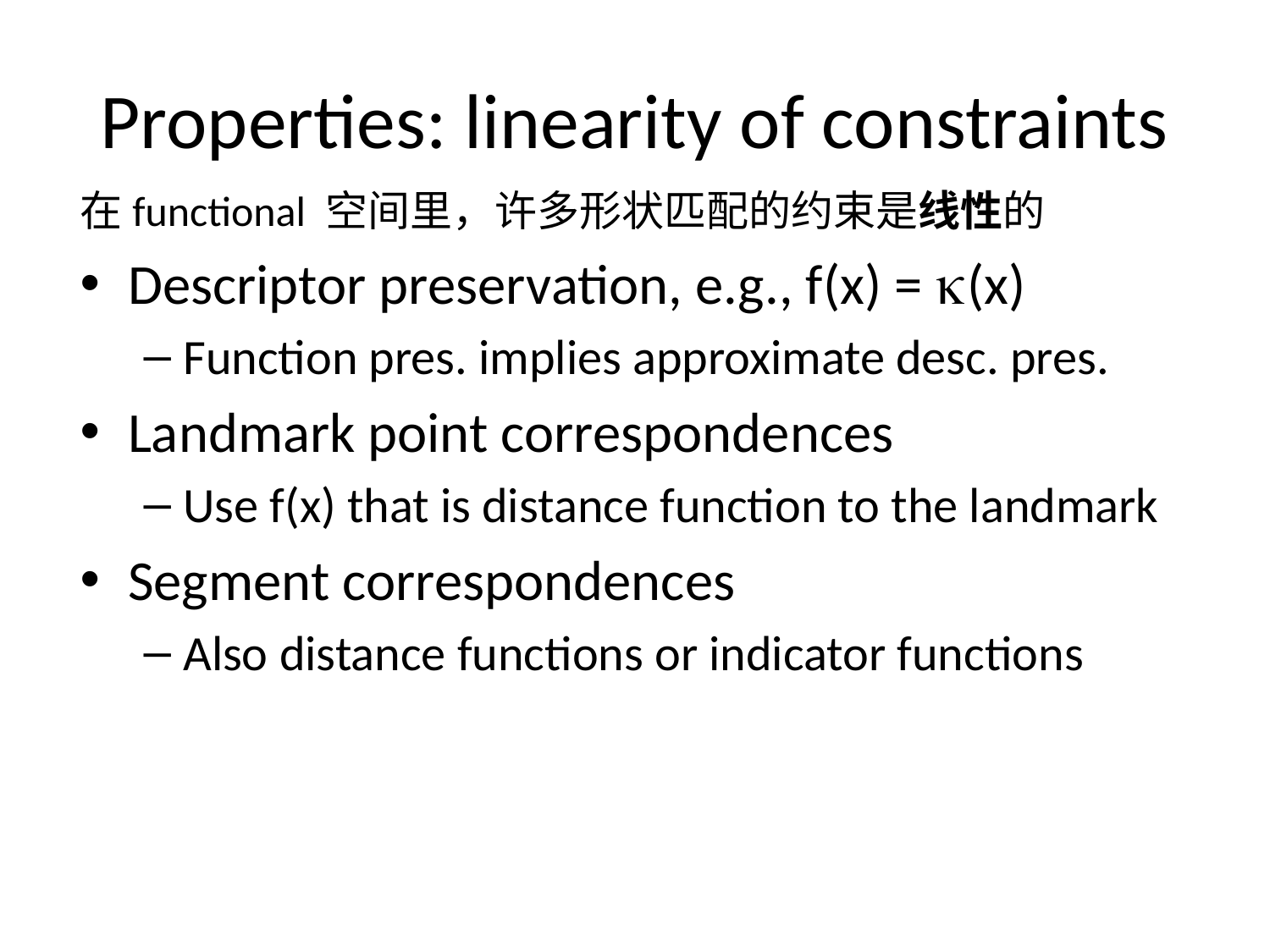

# Properties: linearity of constraints
在functional 空间里，许多形状匹配的约束是线性的
Descriptor preservation, e.g., f(x) = κ(x)
Function pres. implies approximate desc. pres.
Landmark point correspondences
Use f(x) that is distance function to the landmark
Segment correspondences
Also distance functions or indicator functions